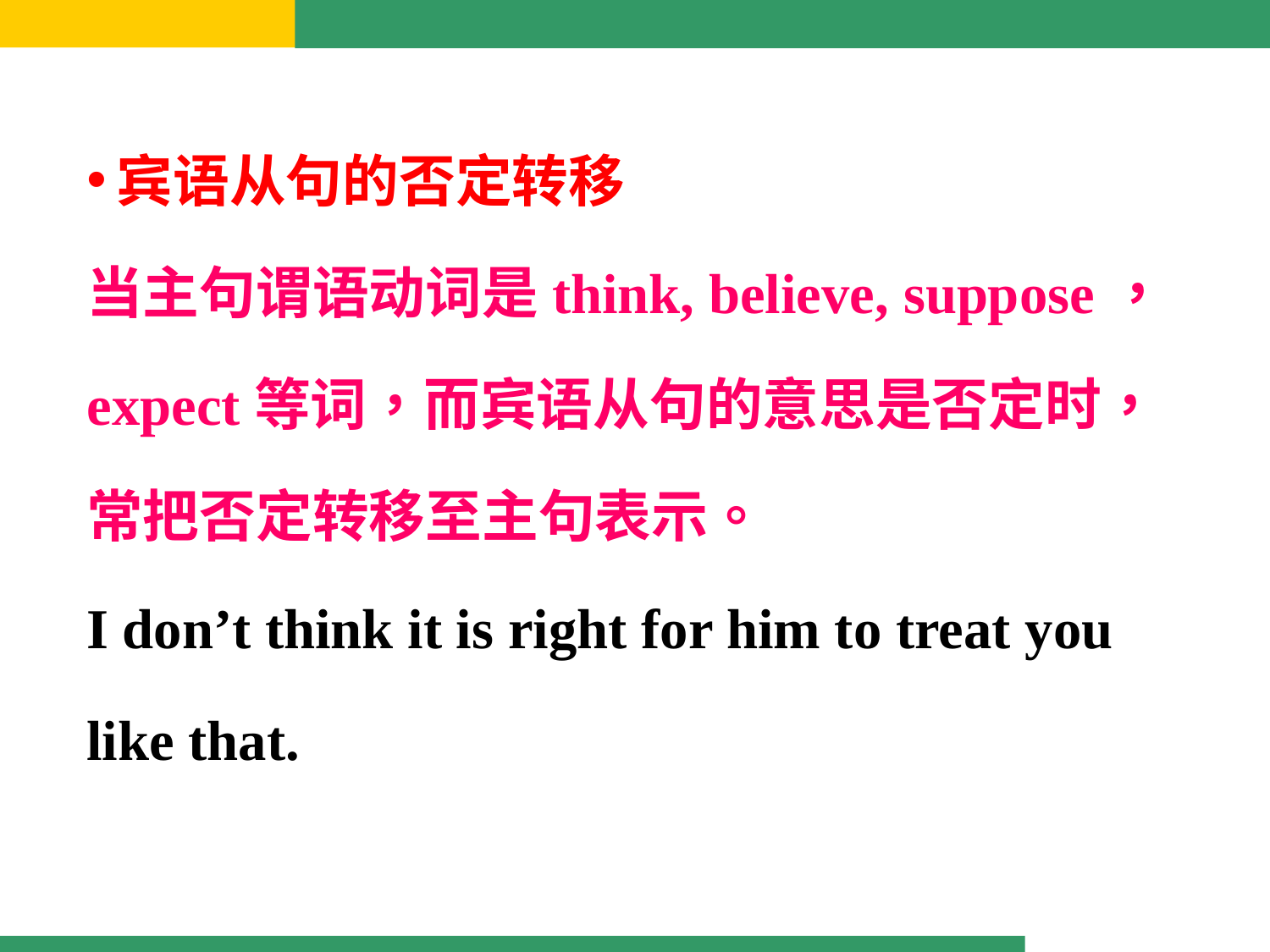

宾语从句的否定转移
当主句谓语动词是think, believe, suppose，expect等词，而宾语从句的意思是否定时，常把否定转移至主句表示。
I don’t think it is right for him to treat you like that.